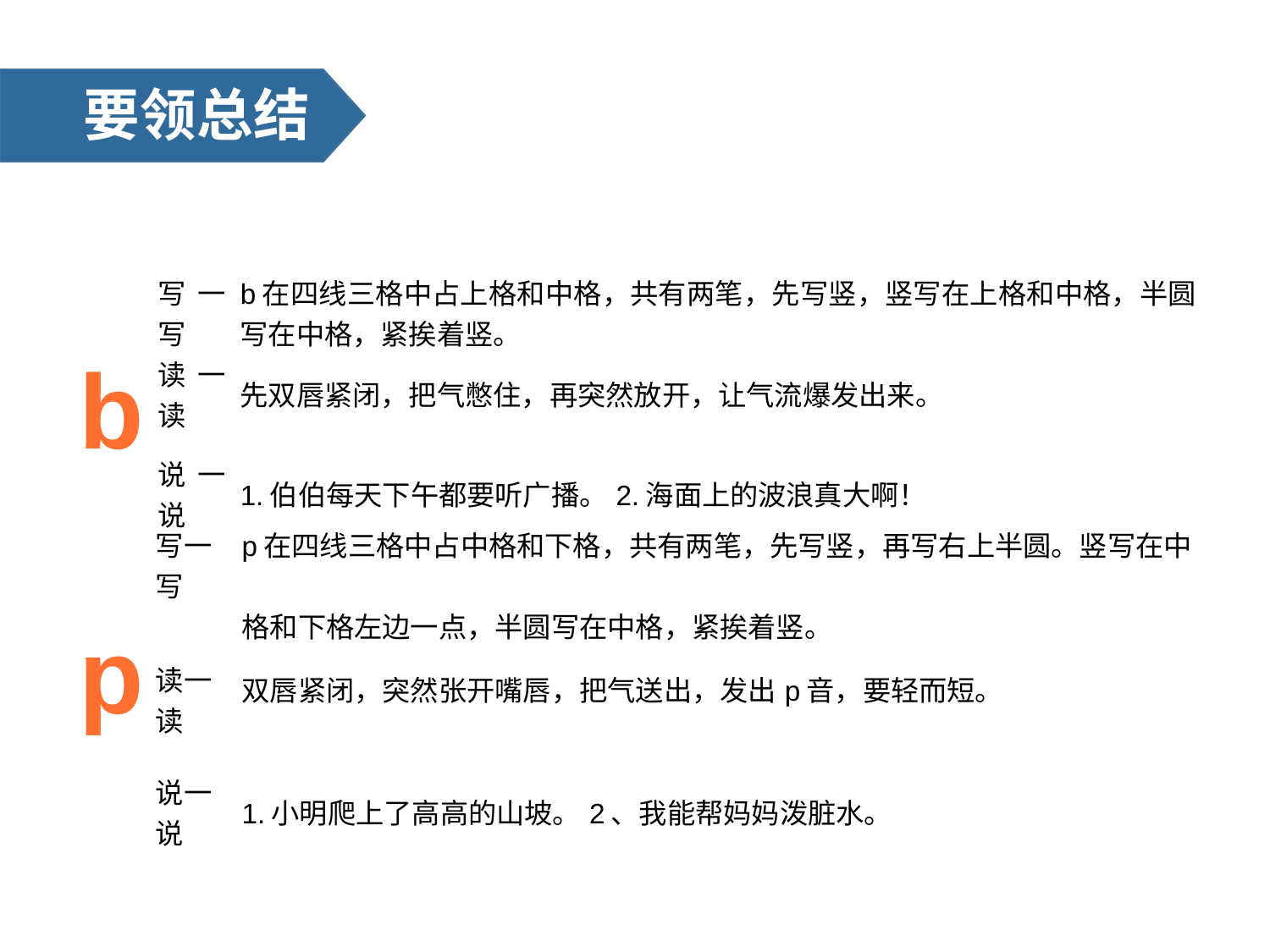

要领总结
| b | 写一写 | b在四线三格中占上格和中格，共有两笔，先写竖，竖写在上格和中格，半圆写在中格，紧挨着竖。 |
| --- | --- | --- |
|  | 读一读 | 先双唇紧闭，把气憋住，再突然放开，让气流爆发出来。 |
|  | 说一说 | 1.伯伯每天下午都要听广播。2.海面上的波浪真大啊！ |
| p | 写一写 | p在四线三格中占中格和下格，共有两笔，先写竖，再写右上半圆。竖写在中格和下格左边一点，半圆写在中格，紧挨着竖。 |
| --- | --- | --- |
|  | 读一读 | 双唇紧闭，突然张开嘴唇，把气送出，发出p音，要轻而短。 |
|  | 说一说 | 1.小明爬上了高高的山坡。2、我能帮妈妈泼脏水。 |